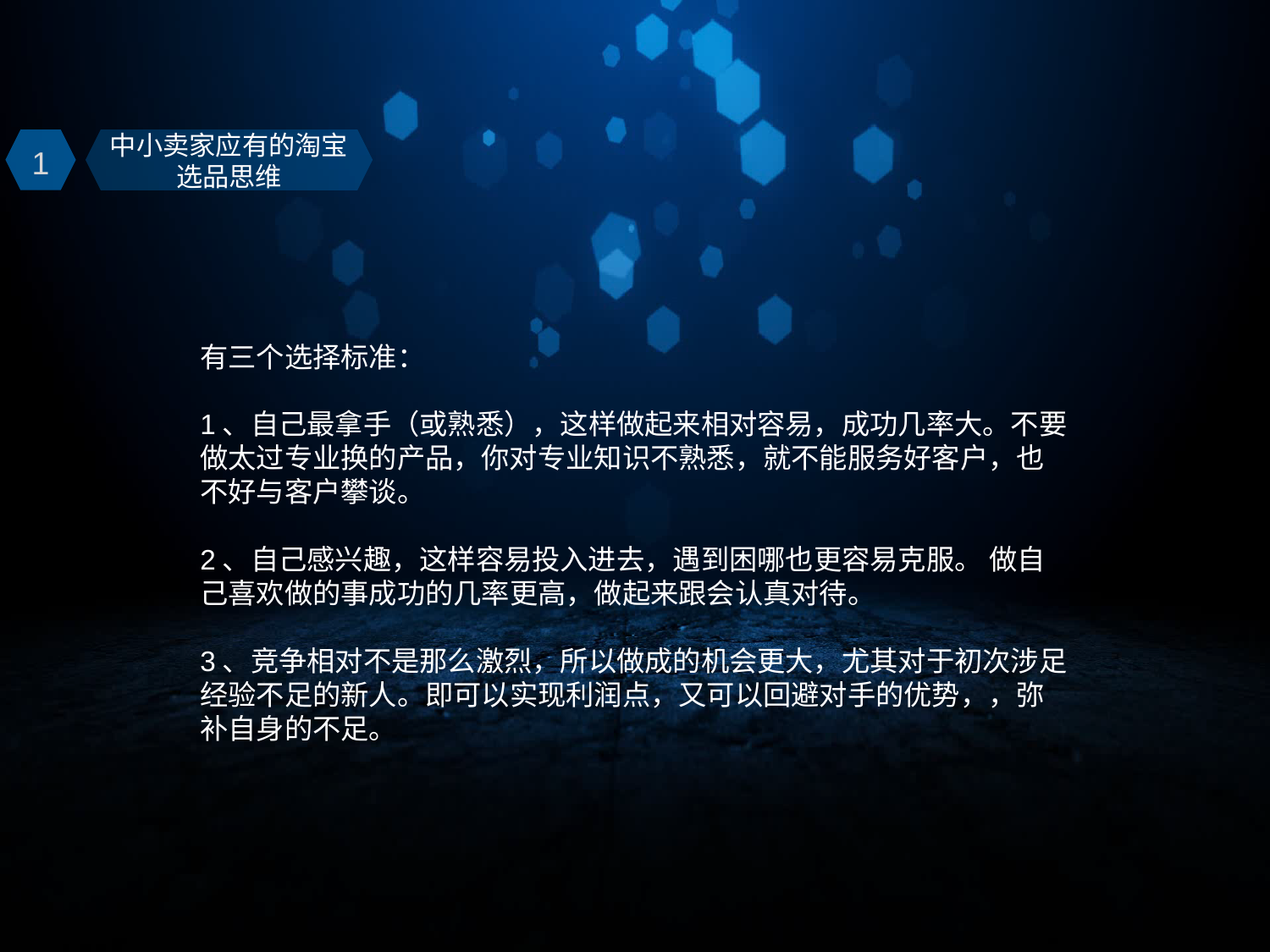

中小卖家应有的淘宝选品思维

1

有三个选择标准：

1、自己最拿手（或熟悉），这样做起来相对容易，成功几率大。不要做太过专业换的产品，你对专业知识不熟悉，就不能服务好客户，也不好与客户攀谈。

2、自己感兴趣，这样容易投入进去，遇到困哪也更容易克服。 做自己喜欢做的事成功的几率更高，做起来跟会认真对待。

3、竞争相对不是那么激烈，所以做成的机会更大，尤其对于初次涉足经验不足的新人。即可以实现利润点，又可以回避对手的优势，，弥补自身的不足。